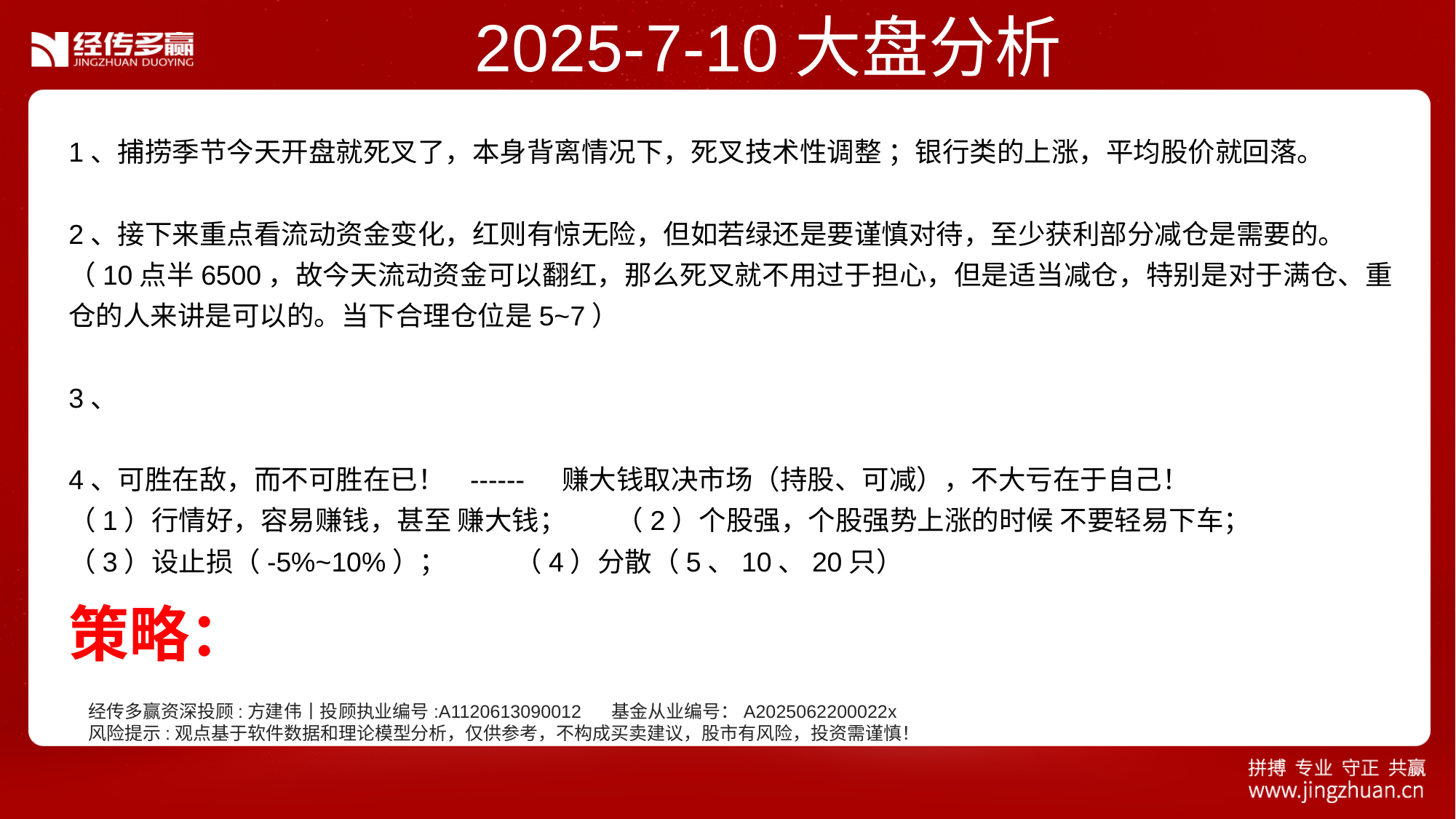

2025-7-10大盘分析
1、捕捞季节今天开盘就死叉了，本身背离情况下，死叉技术性调整 ；银行类的上涨，平均股价就回落。

2、接下来重点看流动资金变化，红则有惊无险，但如若绿还是要谨慎对待，至少获利部分减仓是需要的。
（10点半6500，故今天流动资金可以翻红，那么死叉就不用过于担心，但是适当减仓，特别是对于满仓、重仓的人来讲是可以的。当下合理仓位是5~7）

3、

4、可胜在敌，而不可胜在已！   ------    赚大钱取决市场（持股、可减），不大亏在于自己！
（1）行情好，容易赚钱，甚至 赚大钱；        （2）个股强，个股强势上涨的时候 不要轻易下车；
（3）设止损（-5%~10%）；           （4）分散（5、10、20只）
策略：